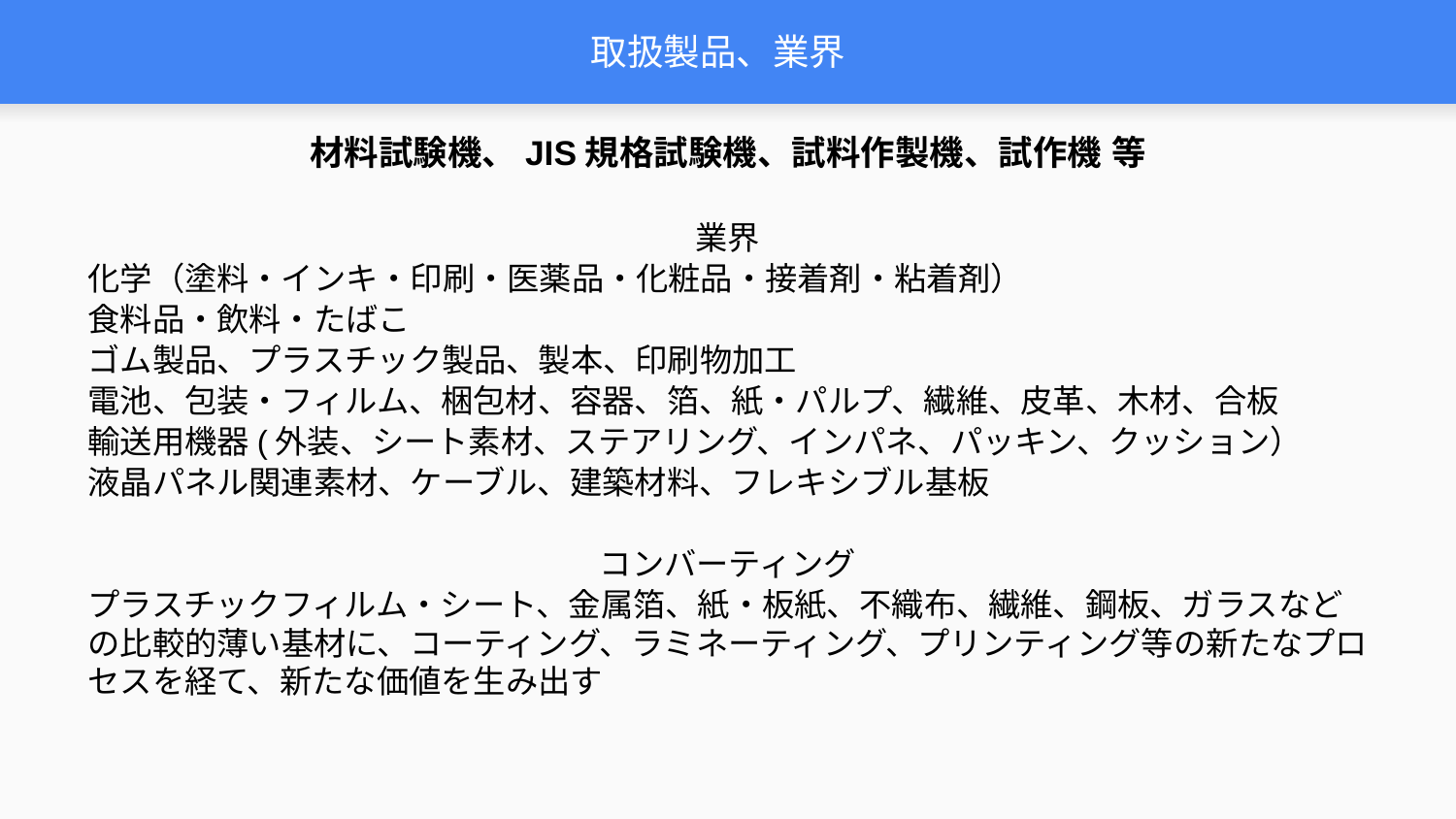

# 取扱製品、業界
材料試験機、JIS規格試験機、試料作製機、試作機 等

業界
化学（塗料・インキ・印刷・医薬品・化粧品・接着剤・粘着剤）
食料品・飲料・たばこ
ゴム製品、プラスチック製品、製本、印刷物加工
電池、包装・フィルム、梱包材、容器、箔、紙・パルプ、繊維、皮革、木材、合板
輸送用機器(外装、シート素材、ステアリング、インパネ、パッキン、クッション）
液晶パネル関連素材、ケーブル、建築材料、フレキシブル基板

コンバーティング
プラスチックフィルム・シート、金属箔、紙・板紙、不織布、繊維、鋼板、ガラスなどの比較的薄い基材に、コーティング、ラミネーティング、プリンティング等の新たなプロセスを経て、新たな価値を生み出す